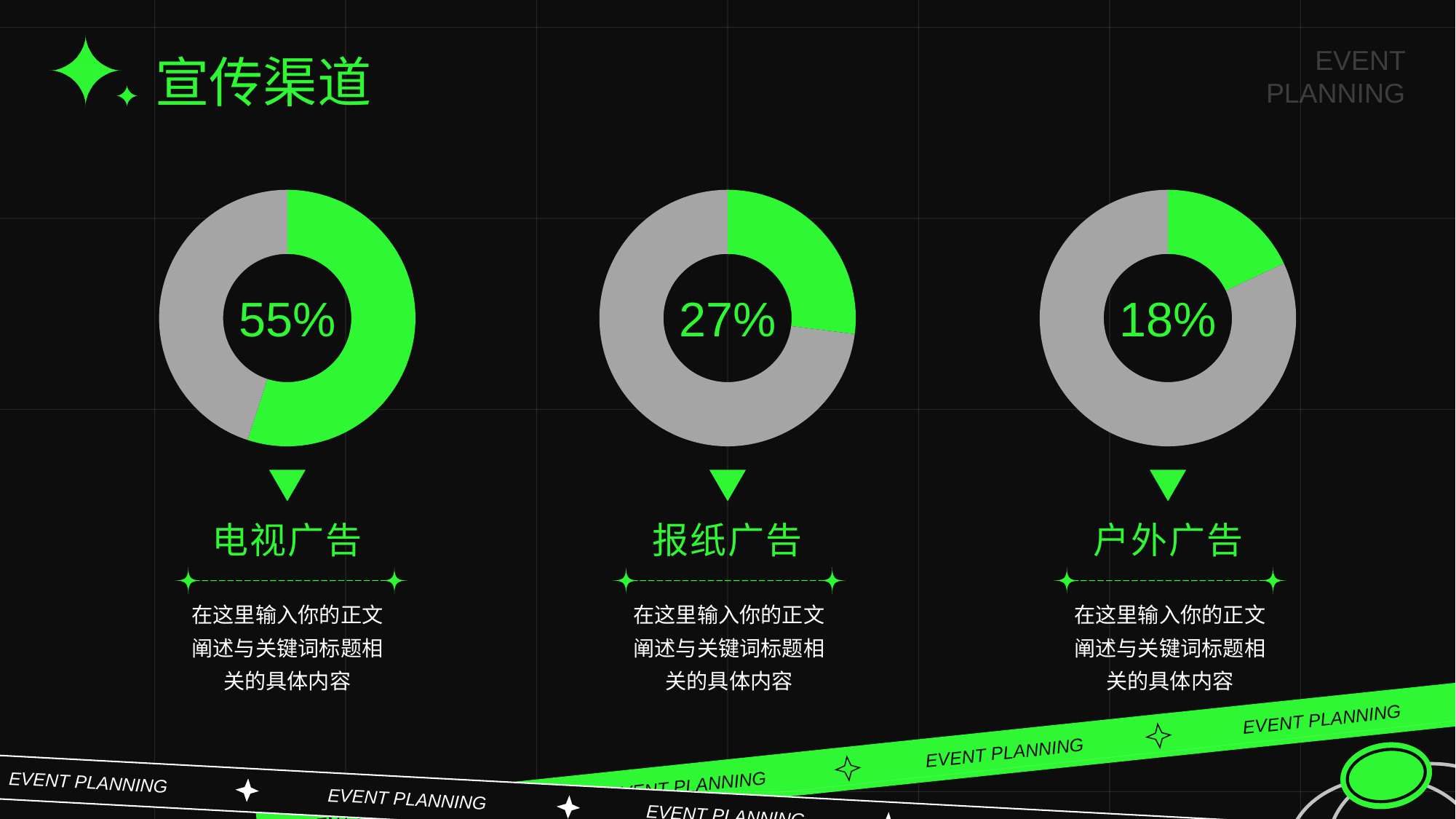

# 宣传渠道

### Chart

| Category | 销售额 |
|---|---|
| 数据行 | 0.55 |
| 辅助行 | 0.45 |

### Chart

| Category | 销售额 |
|---|---|
| 数据行 | 0.27 |
| 辅助行 | 0.73 |

### Chart

| Category | 销售额 |
|---|---|
| 数据行 | 0.18 |
| 辅助行 | 0.82 |
55%
27%
18%

电视广告
报纸广告
户外广告

在这里输入你的正文阐述与关键词标题相关的具体内容
在这里输入你的正文阐述与关键词标题相关的具体内容
在这里输入你的正文阐述与关键词标题相关的具体内容

23